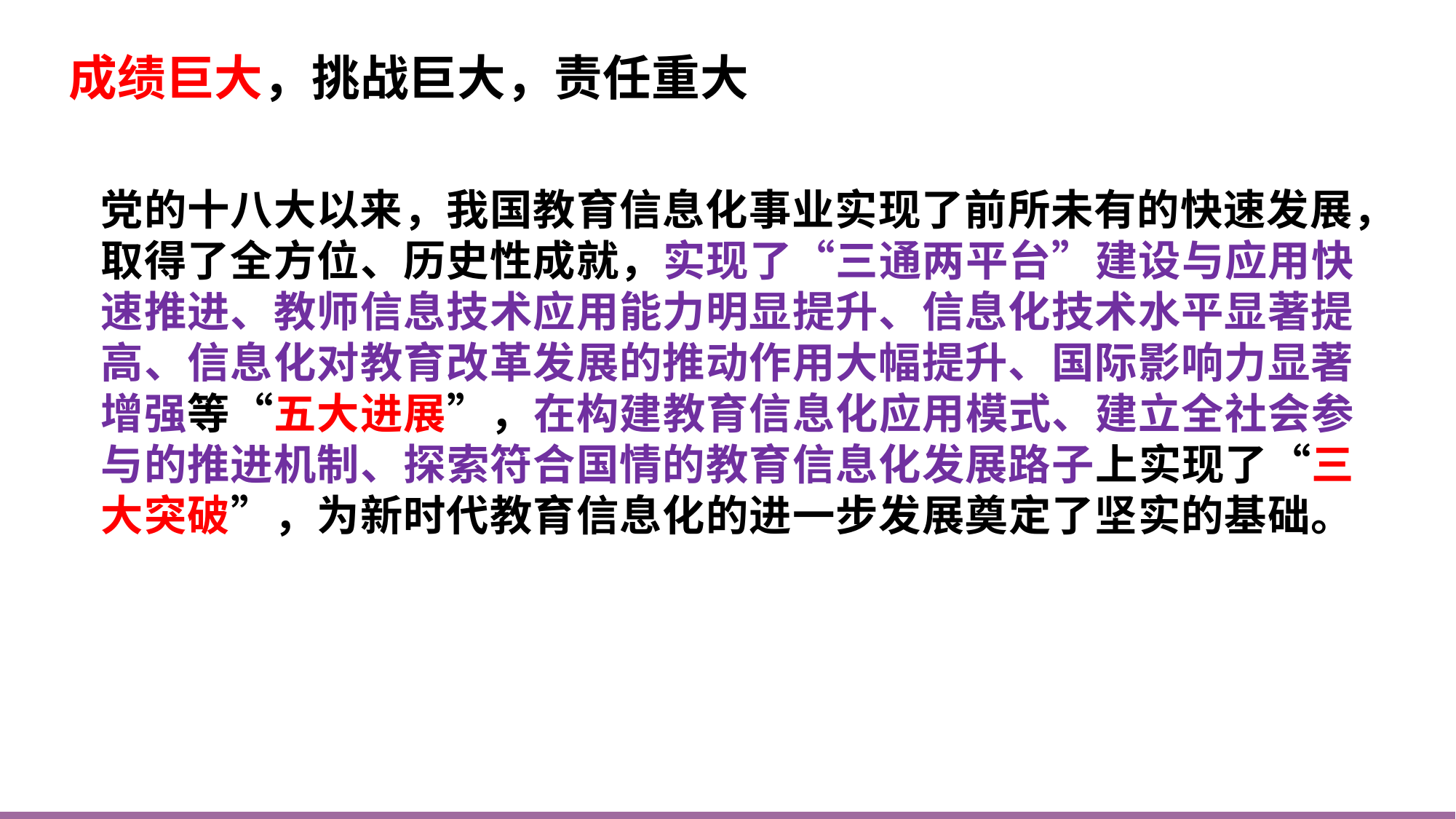

成绩巨大，挑战巨大，责任重大
党的十八大以来，我国教育信息化事业实现了前所未有的快速发展，取得了全方位、历史性成就，实现了“三通两平台”建设与应用快速推进、教师信息技术应用能力明显提升、信息化技术水平显著提高、信息化对教育改革发展的推动作用大幅提升、国际影响力显著增强等“五大进展”，在构建教育信息化应用模式、建立全社会参与的推进机制、探索符合国情的教育信息化发展路子上实现了“三大突破”，为新时代教育信息化的进一步发展奠定了坚实的基础。